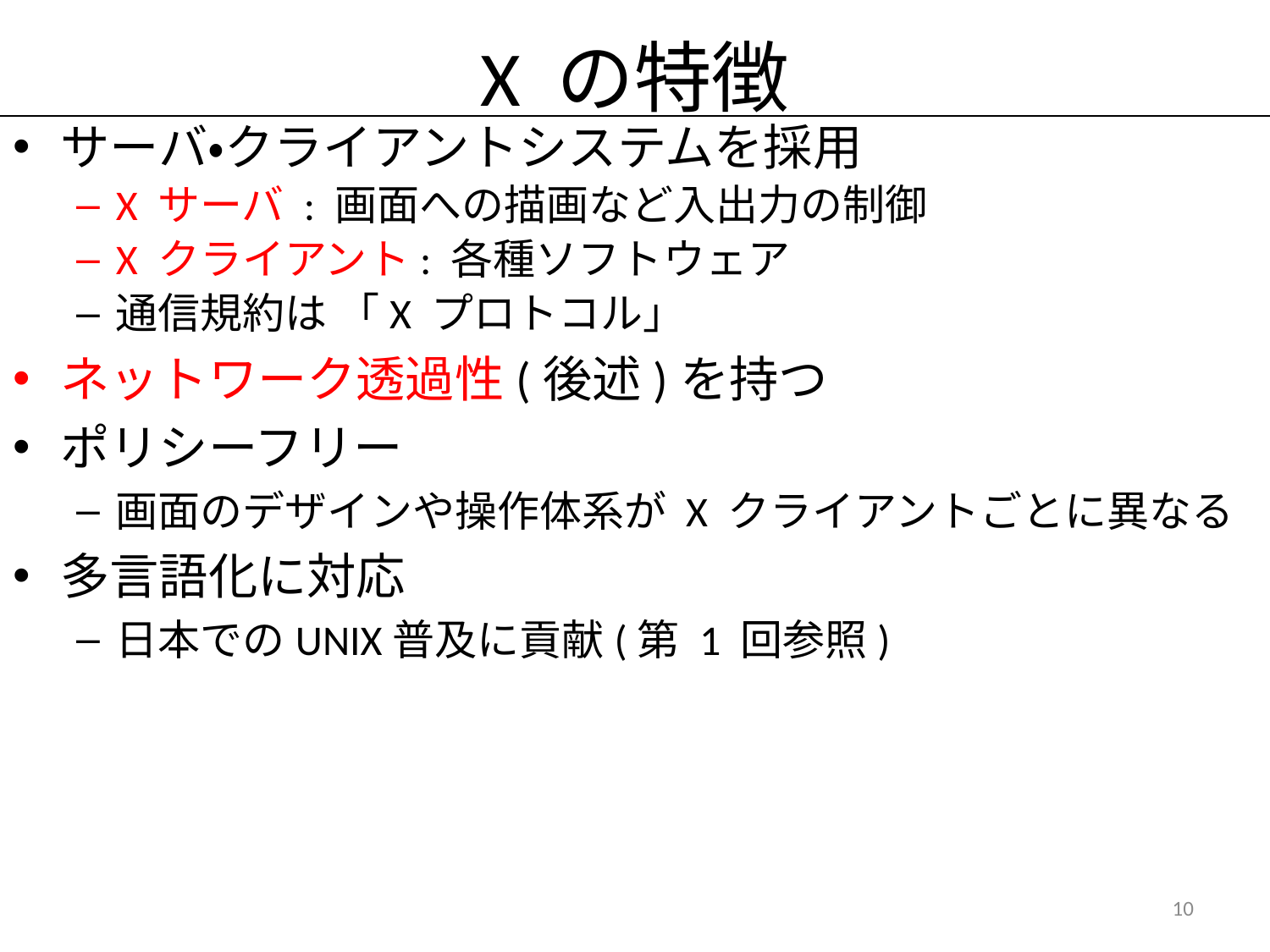

# X の特徴
サーバ・クライアントシステムを採用
X サーバ : 画面への描画など入出力の制御
X クライアント: 各種ソフトウェア
通信規約は 「X プロトコル」
ネットワーク透過性(後述)を持つ
ポリシーフリー
画面のデザインや操作体系が X クライアントごとに異なる
多言語化に対応
日本でのUNIX普及に貢献(第 1 回参照)
10